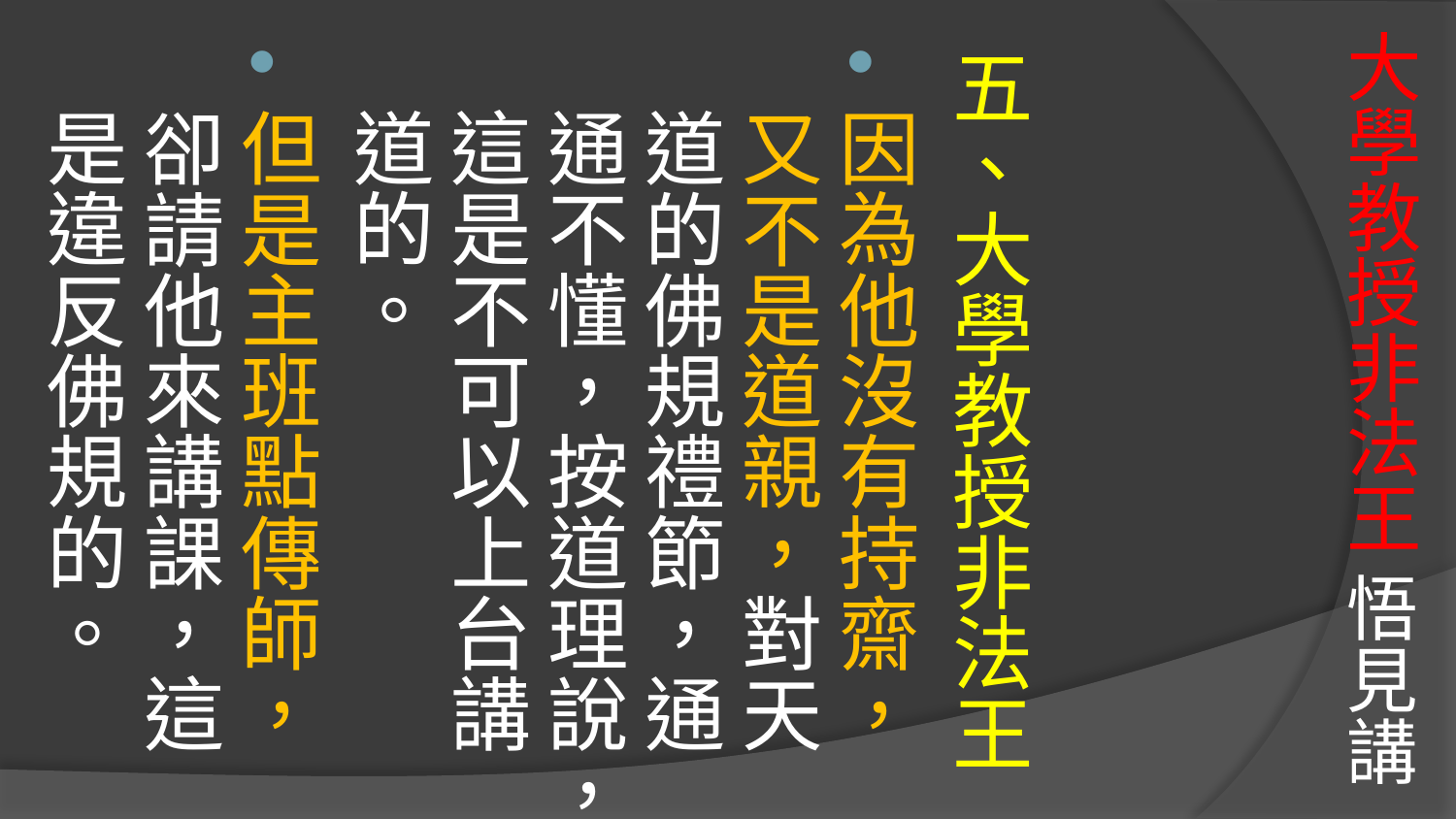

# 大學教授非法王 悟見講
五、大學教授非法王
因為他沒有持齋，又不是道親，對天道的佛規禮節，通通不懂，按道理說，這是不可以上台講道的。
但是主班點傳師，卻請他來講課，這是違反佛規的。